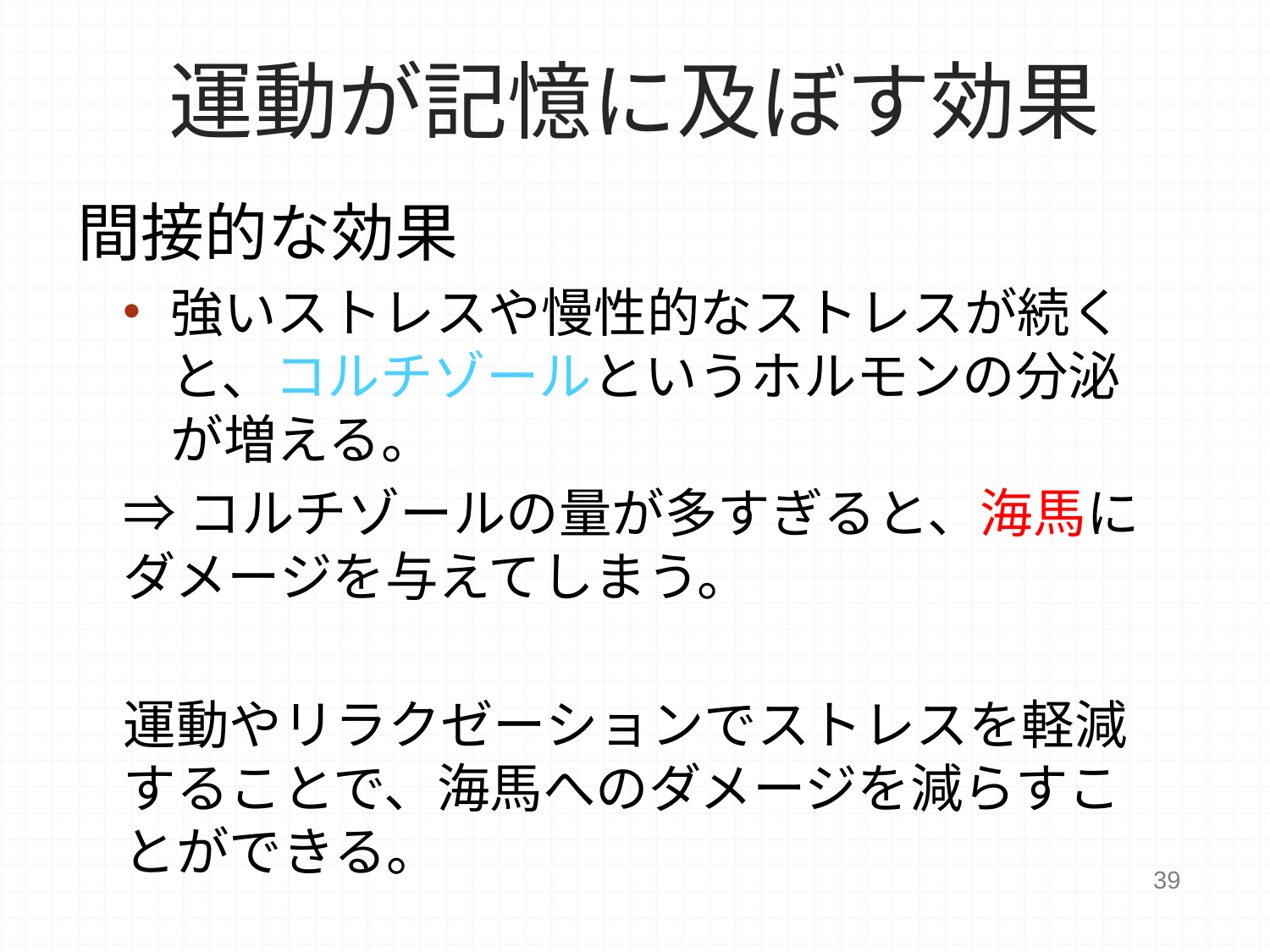

# 運動が記憶に及ぼす効果
間接的な効果
強いストレスや慢性的なストレスが続くと、コルチゾールというホルモンの分泌が増える。
⇒コルチゾールの量が多すぎると、海馬にダメージを与えてしまう。

運動やリラクゼーションでストレスを軽減することで、海馬へのダメージを減らすことができる。
39